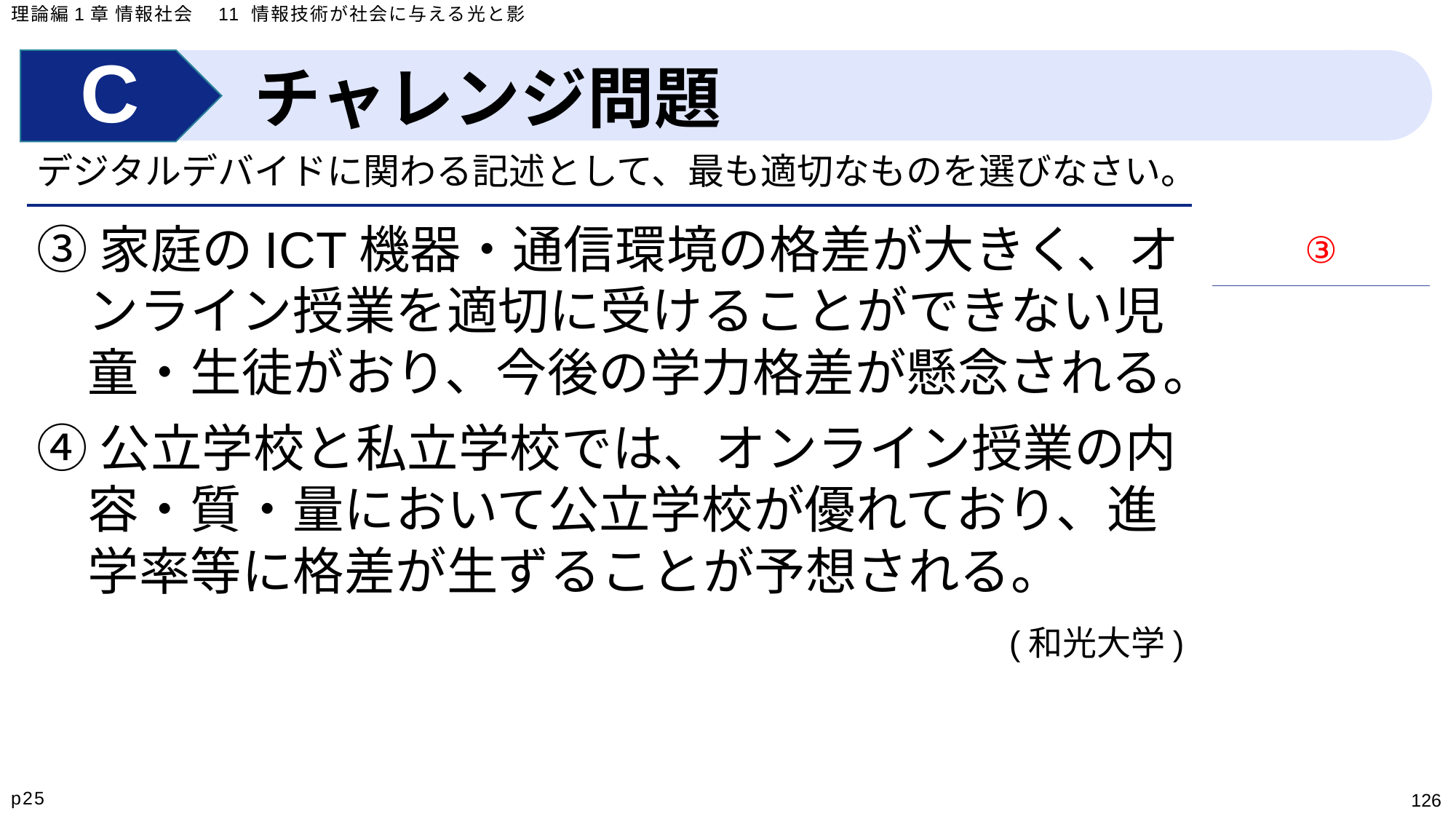

理論編1章 情報社会　11 情報技術が社会に与える光と影
チャレンジ問題
デジタルデバイドに関わる記述として、最も適切なものを選びなさい。
|  |
| --- |
③家庭のICT機器・通信環境の格差が大きく、オンライン授業を適切に受けることができない児童・生徒がおり、今後の学力格差が懸念される。
④公立学校と私立学校では、オンライン授業の内容・質・量において公立学校が優れており、進学率等に格差が生ずることが予想される。
(和光大学)

③
p25
126